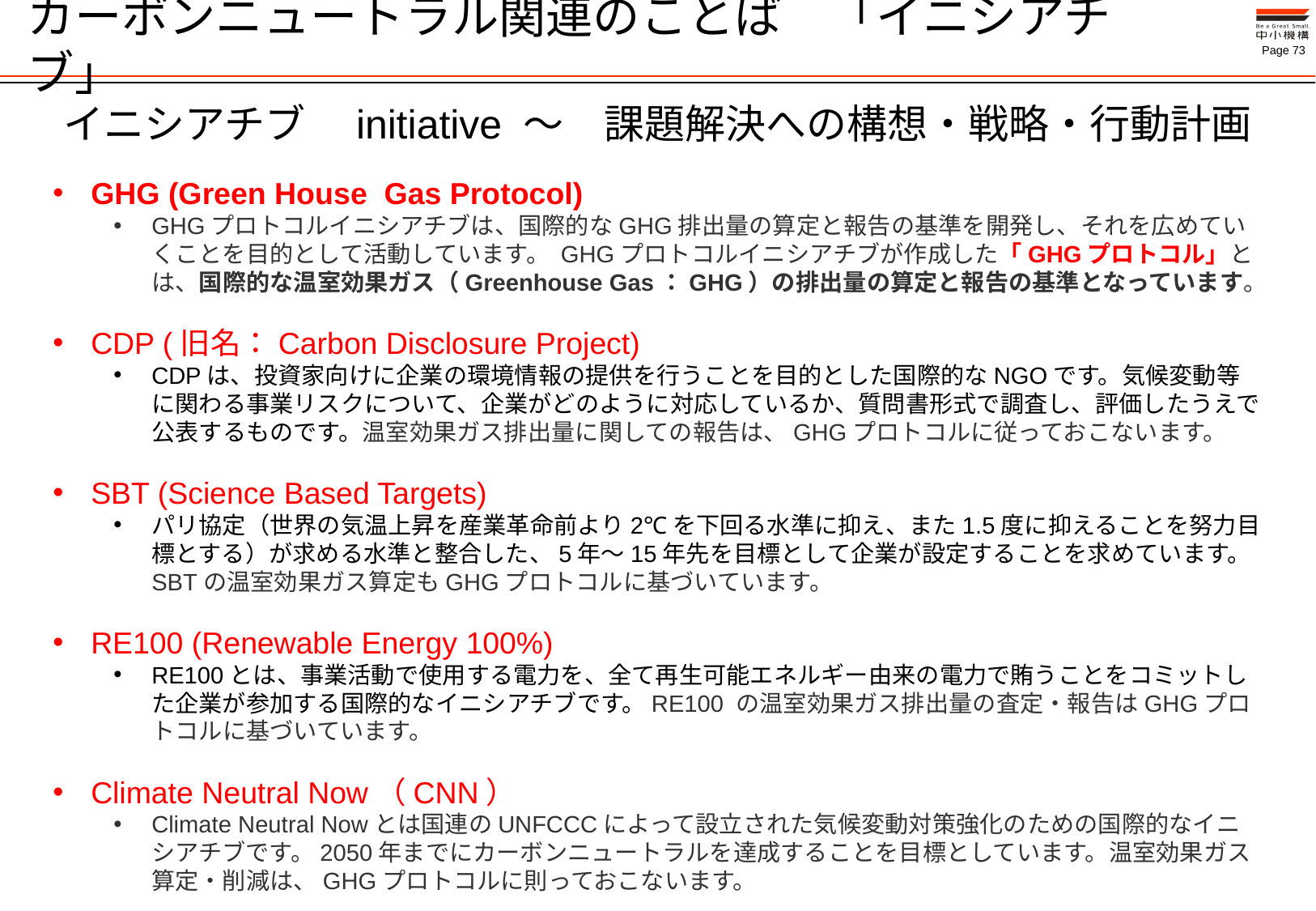

# カーボンニュートラル関連のことば　「イニシアチブ」
イニシアチブ　initiative ～　課題解決への構想・戦略・行動計画
GHG (Green House  Gas Protocol)
GHGプロトコルイニシアチブは、国際的なGHG排出量の算定と報告の基準を開発し、それを広めていくことを目的として活動しています。 GHGプロトコルイニシアチブが作成した「GHGプロトコル」とは、国際的な温室効果ガス（Greenhouse Gas：GHG）の排出量の算定と報告の基準となっています。

CDP (旧名：Carbon Disclosure Project)
CDPは、投資家向けに企業の環境情報の提供を行うことを目的とした国際的なNGOです。気候変動等に関わる事業リスクについて、企業がどのように対応しているか、質問書形式で調査し、評価したうえで公表するものです。温室効果ガス排出量に関しての報告は、GHGプロトコルに従っておこないます。

SBT (Science Based Targets)
パリ協定（世界の気温上昇を産業革命前より2℃を下回る水準に抑え、また1.5度に抑えることを努力目標とする）が求める水準と整合した、5年～15年先を目標として企業が設定することを求めています。SBTの温室効果ガス算定もGHGプロトコルに基づいています。

RE100 (Renewable Energy 100%)
RE100とは、事業活動で使用する電力を、全て再生可能エネルギー由来の電力で賄うことをコミットした企業が参加する国際的なイニシアチブです。RE100 の温室効果ガス排出量の査定・報告はGHGプロトコルに基づいています。

Climate Neutral Now（CNN）
Climate Neutral Nowとは国連のUNFCCCによって設立された気候変動対策強化のための国際的なイニシアチブです。2050年までにカーボンニュートラルを達成することを目標としています。温室効果ガス算定・削減は、GHGプロトコルに則っておこないます。